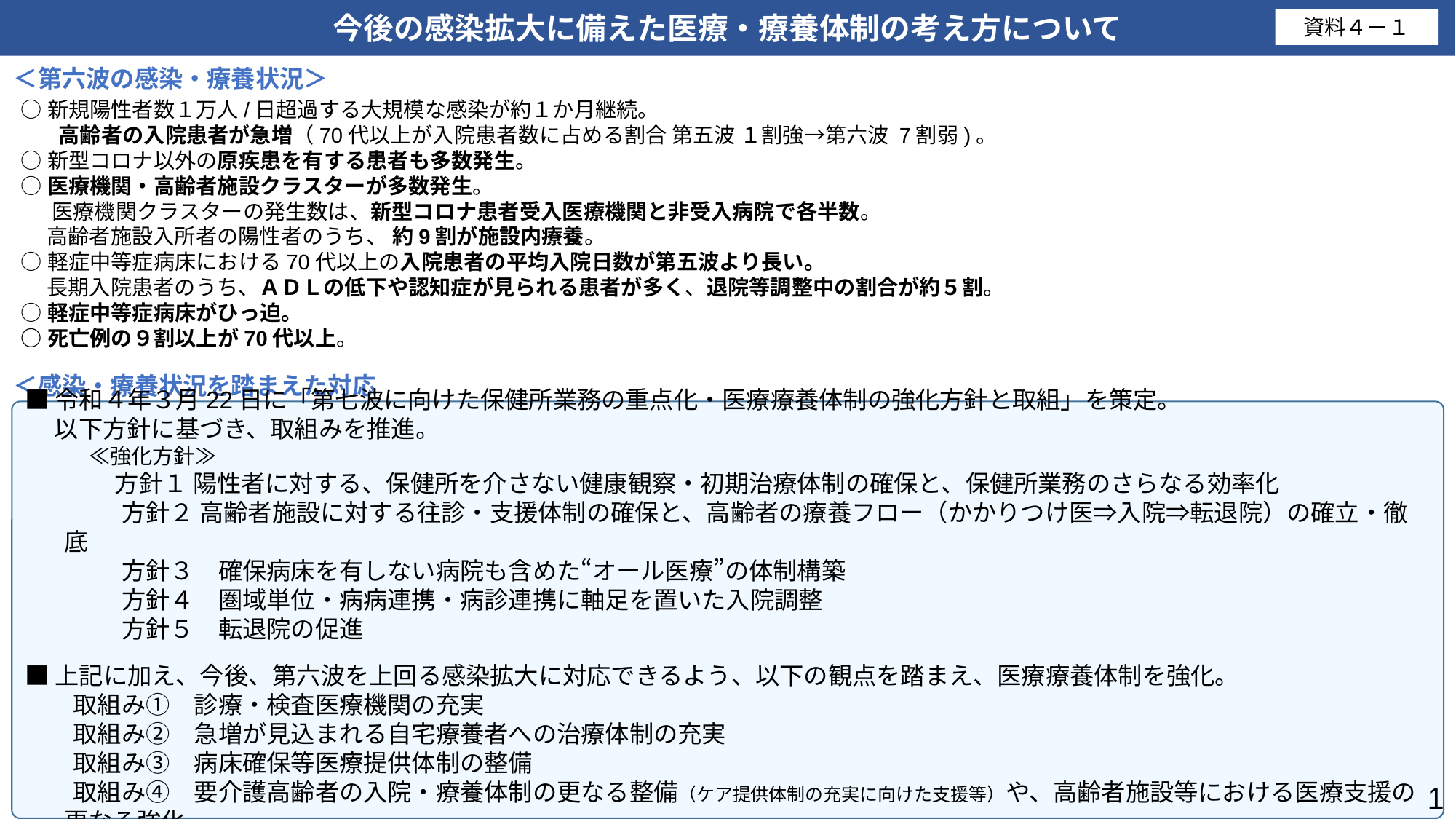

今後の感染拡大に備えた医療・療養体制の考え方について
資料４－１
＜第六波の感染・療養状況＞
 ○新規陽性者数１万人/日超過する大規模な感染が約１か月継続。
　　高齢者の入院患者が急増（70代以上が入院患者数に占める割合 第五波 １割強→第六波 7割弱)。
 ○新型コロナ以外の原疾患を有する患者も多数発生。
 ○医療機関・高齢者施設クラスターが多数発生。
 　 医療機関クラスターの発生数は、新型コロナ患者受入医療機関と非受入病院で各半数。
　  高齢者施設入所者の陽性者のうち、 約9割が施設内療養。
 ○軽症中等症病床における70代以上の入院患者の平均入院日数が第五波より長い。
　  長期入院患者のうち、ＡＤＬの低下や認知症が見られる患者が多く、退院等調整中の割合が約５割。
 ○軽症中等症病床がひっ迫。
 ○死亡例の９割以上が70代以上。
＜感染・療養状況を踏まえた対応＞
■令和４年３月22日に「第七波に向けた保健所業務の重点化・医療療養体制の強化方針と取組」を策定。
　 以下方針に基づき、取組みを推進。
　　　≪強化方針≫
　　　　 方針１ 陽性者に対する、保健所を介さない健康観察・初期治療体制の確保と、保健所業務のさらなる効率化
　　　　方針２ 高齢者施設に対する往診・支援体制の確保と、高齢者の療養フロー（かかりつけ医⇒入院⇒転退院）の確立・徹底
　　　　方針３　確保病床を有しない病院も含めた“オール医療”の体制構築
　　　　方針４　圏域単位・病病連携・病診連携に軸足を置いた入院調整
　　　　方針５　転退院の促進

■上記に加え、今後、第六波を上回る感染拡大に対応できるよう、以下の観点を踏まえ、医療療養体制を強化。
　　取組み①　診療・検査医療機関の充実
　　取組み②　急増が見込まれる自宅療養者への治療体制の充実
　　取組み③　病床確保等医療提供体制の整備
　　取組み④　要介護高齢者の入院・療養体制の更なる整備（ケア提供体制の充実に向けた支援等）や、高齢者施設等における医療支援の更なる強化
1